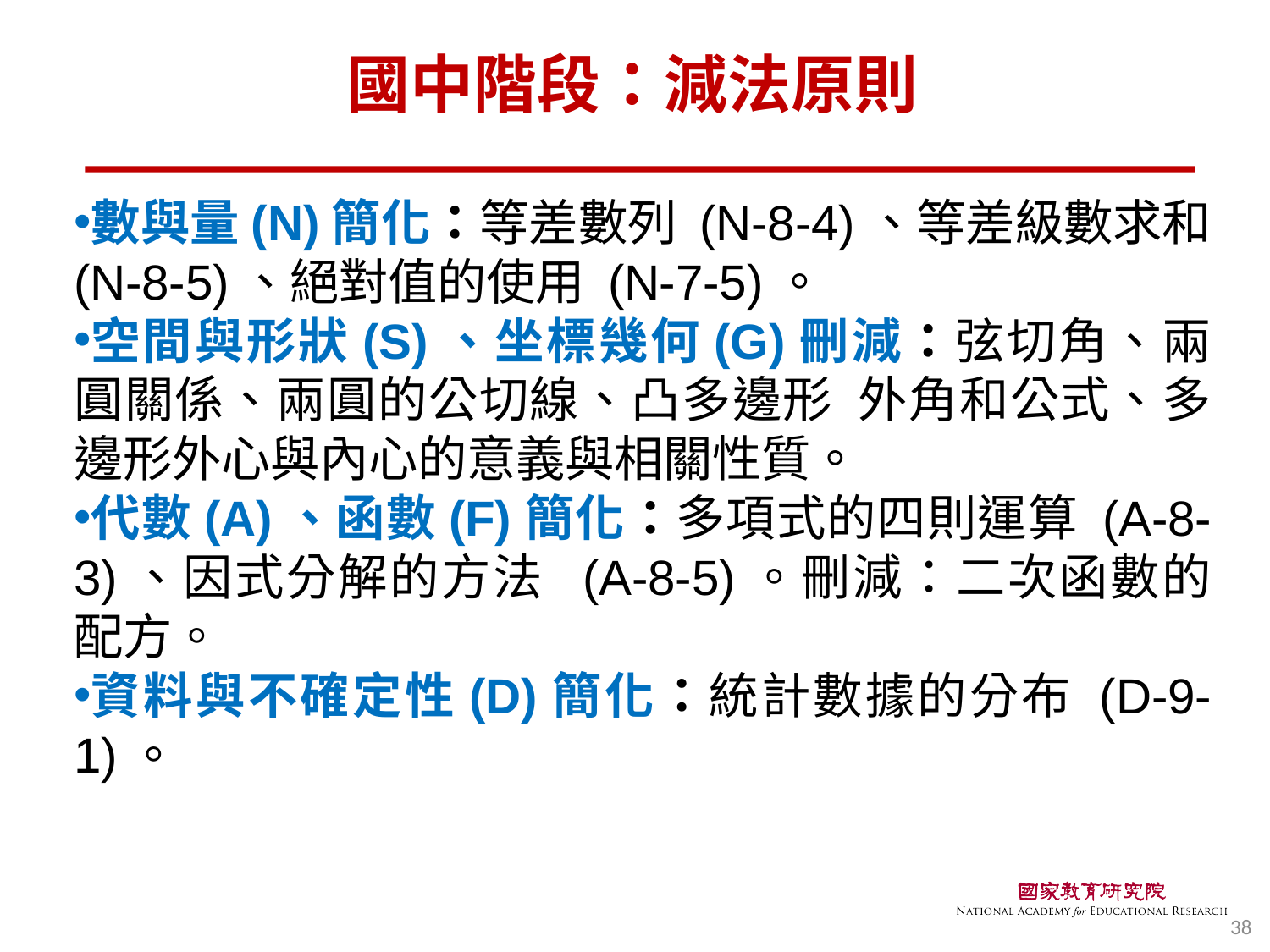

# 國中階段：減法原則

數與量(N)簡化：等差數列 (N-8-4)、等差級數求和 (N-8-5)、絕對值的使用 (N-7-5)。
空間與形狀(S)、坐標幾何(G)刪減：弦切角、兩圓關係、兩圓的公切線、凸多邊形  外角和公式、多邊形外心與內心的意義與相關性質。
代數(A)、函數(F)簡化：多項式的四則運算 (A-8-3)、因式分解的方法  (A-8-5)。刪減：二次函數的配方。
資料與不確定性(D)簡化：統計數據的分布 (D-9-1)。
38